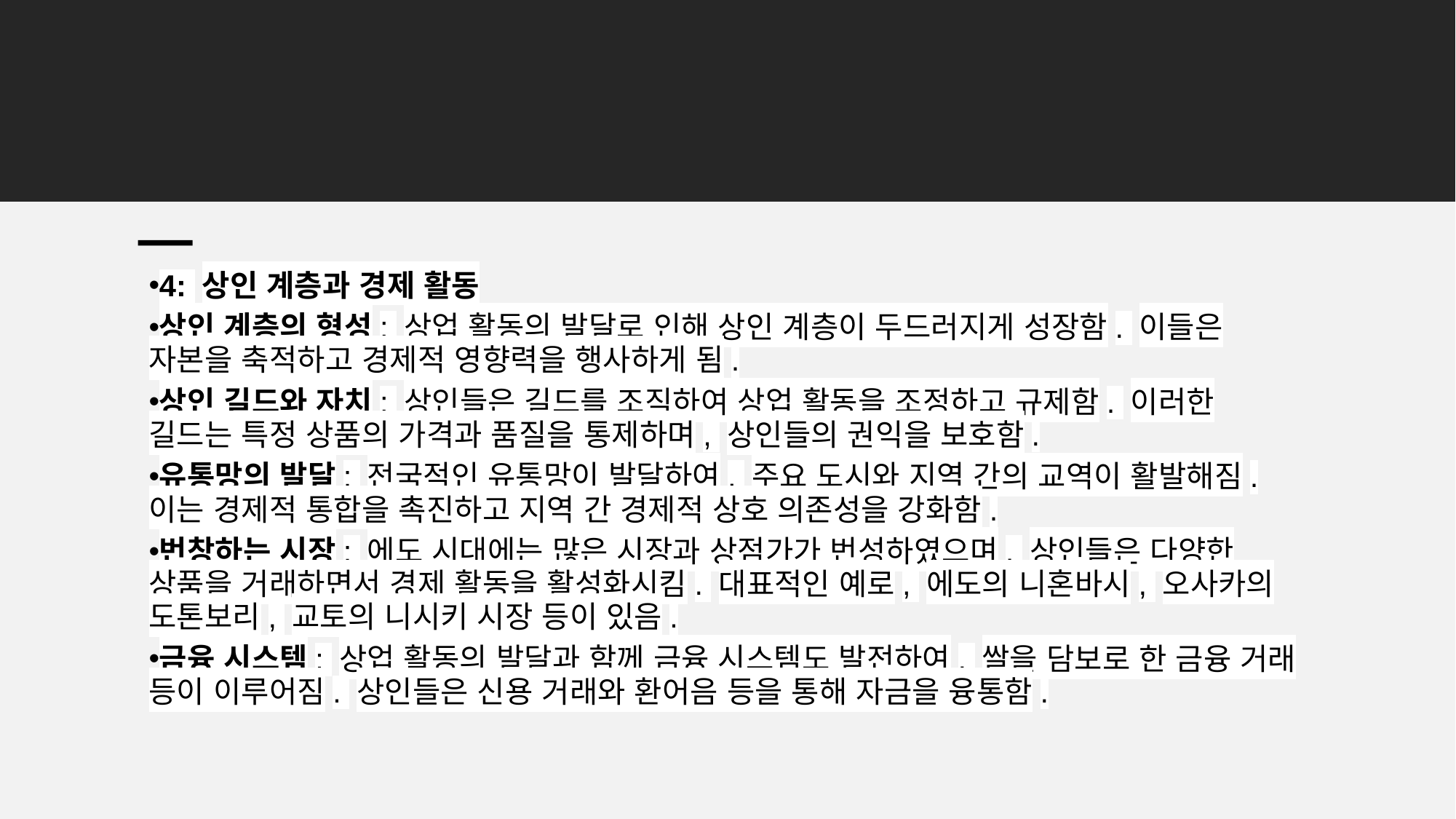

4: 상인 계층과 경제 활동
상인 계층의 형성: 상업 활동의 발달로 인해 상인 계층이 두드러지게 성장함. 이들은 자본을 축적하고 경제적 영향력을 행사하게 됨.
상인 길드와 자치: 상인들은 길드를 조직하여 상업 활동을 조정하고 규제함. 이러한 길드는 특정 상품의 가격과 품질을 통제하며, 상인들의 권익을 보호함.
유통망의 발달: 전국적인 유통망이 발달하여, 주요 도시와 지역 간의 교역이 활발해짐. 이는 경제적 통합을 촉진하고 지역 간 경제적 상호 의존성을 강화함.
번창하는 시장: 에도 시대에는 많은 시장과 상점가가 번성하였으며, 상인들은 다양한 상품을 거래하면서 경제 활동을 활성화시킴. 대표적인 예로, 에도의 니혼바시, 오사카의 도톤보리, 교토의 니시키 시장 등이 있음.
금융 시스템: 상업 활동의 발달과 함께 금융 시스템도 발전하여, 쌀을 담보로 한 금융 거래 등이 이루어짐. 상인들은 신용 거래와 환어음 등을 통해 자금을 융통함.